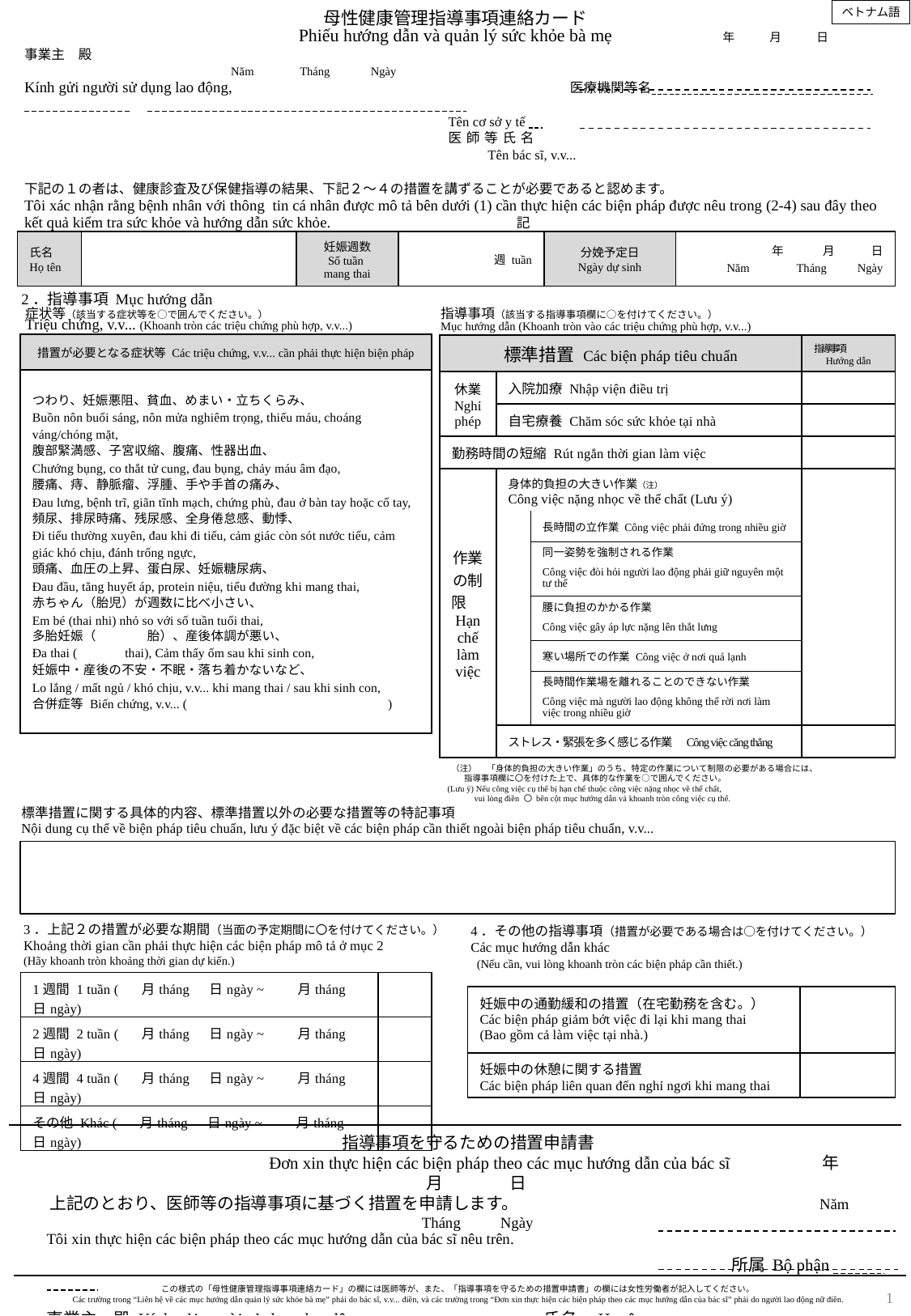

母性健康管理指導事項連絡カード
　　　　　　　　　　　　          Phiếu hướng dẫn và quản lý sức khỏe bà mẹ　　　　　　年　　　月　　　日
事業主　殿　　　　　　　　　　　　　　　　　　　　　　　　　　　　　　　　　　　　　　　　　　　　　　　　　　　　　　　　　　　　　　　　　　　　　　　　　Năm　  　　Tháng　　　Ngày
Kính gửi người sử dụng lao động,　　　　　　　　　　　　　　　　　　　　　　医療機関等名
　　　　　Tên cơ sở y tế
　　　　　　　　　 医師等氏名
　　　　　　　　　　Tên bác sĩ, v.v...

下記の１の者は、健康診査及び保健指導の結果、下記２～４の措置を講ずることが必要であると認めます。
Tôi xác nhận rằng bệnh nhân với thông  tin cá nhân được mô tả bên dưới (1) cần thực hiện các biện pháp được nêu trong (2-4) sau đây theo kết quả kiểm tra sức khỏe và hướng dẫn sức khỏe.　　　　　　　　　　　　記
Nội dung
1．氏名　等 Họ tên, v.v...
ベトナム語
| 氏名 Họ tên |  | 妊娠週数 Số tuần mang thai | 週 tuần | 分娩予定日 Ngày dự sinh | 年 　 　月　 　 日 Năm 　 　Tháng　 Ngày |
| --- | --- | --- | --- | --- | --- |
2．指導事項 Mục hướng dẫn
症状等（該当する症状等を○で囲んでください。）
Triệu chứng, v.v... (Khoanh tròn các triệu chứng phù hợp, v.v...)
指導事項（該当する指導事項欄に○を付けてください。）
Mục hướng dẫn (Khoanh tròn vào các triệu chứng phù hợp, v.v...)
| 措置が必要となる症状等 Các triệu chứng, v.v... cần phải thực hiện biện pháp |
| --- |
| つわり、妊娠悪阻、貧血、めまい・立ちくらみ、 Buồn nôn buổi sáng, nôn mửa nghiêm trọng, thiếu máu, choáng váng/chóng mặt, 腹部緊満感、子宮収縮、腹痛、性器出血、 Chướng bụng, co thắt tử cung, đau bụng, chảy máu âm đạo, 腰痛、痔、静脈瘤、浮腫、手や手首の痛み、 Đau lưng, bệnh trĩ, giãn tĩnh mạch, chứng phù, đau ở bàn tay hoặc cổ tay, 頻尿、排尿時痛、残尿感、全身倦怠感、動悸、 Đi tiểu thường xuyên, đau khi đi tiểu, cảm giác còn sót nước tiểu, cảm giác khó chịu, đánh trống ngực, 頭痛、血圧の上昇、蛋白尿、妊娠糖尿病、 Đau đầu, tăng huyết áp, protein niệu, tiểu đường khi mang thai, 赤ちゃん（胎児）が週数に比べ小さい、 Em bé (thai nhi) nhỏ so với số tuần tuổi thai, 多胎妊娠（　　　　胎）、産後体調が悪い、 Đa thai (　　　 thai), Cảm thấy ốm sau khi sinh con, 妊娠中・産後の不安・不眠・落ち着かないなど、 Lo lắng / mất ngủ / khó chịu, v.v... khi mang thai / sau khi sinh con, 合併症等 Biến chứng, v.v... (　　　　　　　　　　　　　　 　) |
| 標準措置 Các biện pháp tiêu chuẩn |  |  | 指導事項 Hướng dẫn |
| --- | --- | --- | --- |
| 休業 Nghỉ phép | 入院加療 Nhập viện điều trị |  |  |
|  | 自宅療養 Chăm sóc sức khỏe tại nhà |  |  |
| 勤務時間の短縮 Rút ngắn thời gian làm việc |  |  |  |
| 作業の制限　Hạn chế làm việc | 身体的負担の大きい作業（注） Công việc nặng nhọc về thể chất (Lưu ý) |  |  |
|  |  | 長時間の立作業 Công việc phải đứng trong nhiều giờ |  |
|  |  | 同一姿勢を強制される作業 Công việc đòi hỏi người lao động phải giữ nguyên một tư thế |  |
|  |  | 腰に負担のかかる作業 Công việc gây áp lực nặng lên thắt lưng |  |
|  |  | 寒い場所での作業 Công việc ở nơi quá lạnh |  |
|  |  | 長時間作業場を離れることのできない作業 Công việc mà người lao động không thể rời nơi làm việc trong nhiều giờ |  |
|  | ストレス・緊張を多く感じる作業　Công việc căng thẳng |  |  |
 （注）　 「身体的負担の大きい作業」のうち、特定の作業について制限の必要がある場合には、
        指導事項欄に〇を付けた上で、具体的な作業を○で囲んでください。
(Lưu ý) Nếu công việc cụ thể bị hạn chế thuộc công việc nặng nhọc về thể chất,
            vui lòng điền 〇 bên cột mục hướng dẫn và khoanh tròn công việc cụ thể.
標準措置に関する具体的内容、標準措置以外の必要な措置等の特記事項
Nội dung cụ thể về biện pháp tiêu chuẩn, lưu ý đặc biệt về các biện pháp cần thiết ngoài biện pháp tiêu chuẩn, v.v...

3．上記２の措置が必要な期間（当面の予定期間に〇を付けてください。）
Khoảng thời gian cần phải thực hiện các biện pháp mô tả ở mục 2
(Hãy khoanh tròn khoảng thời gian dự kiến.)
4．その他の指導事項（措置が必要である場合は○を付けてください。）
Các mục hướng dẫn khác
  (Nếu cần, vui lòng khoanh tròn các biện pháp cần thiết.)
| 1週間 1 tuần ( 　 月tháng　 日ngày ~ 　　月tháng　 日ngày) |  |
| --- | --- |
| 2週間 2 tuần ( 　 月tháng　 日ngày ~ 　　月tháng　 日ngày) |  |
| 4週間 4 tuần ( 　 月tháng　 日ngày ~ 　　月tháng　 日ngày) |  |
| その他 Khác ( 　 月tháng　 日ngày ~ 　　月tháng　 日ngày) |  |
| 妊娠中の通勤緩和の措置（在宅勤務を含む。）　 Các biện pháp giảm bớt việc đi lại khi mang thai (Bao gồm cả làm việc tại nhà.) |  |
| --- | --- |
| 妊娠中の休憩に関する措置 Các biện pháp liên quan đến nghỉ ngơi khi mang thai |  |
指導事項を守るための措置申請書
　　　　　　　　　　　　　Đơn xin thực hiện các biện pháp theo các mục hướng dẫn của bác sĩ 　　　　　年　　　　月　　　　日
上記のとおり、医師等の指導事項に基づく措置を申請します。　　　　　　　　　　　　　　　　　　　　　　Năm    　  　Tháng　     Ngày
Tôi xin thực hiện các biện pháp theo các mục hướng dẫn của bác sĩ nêu trên.
　　　　　　　　　　　　　　　　　　　　　　　　　　　　　　　　　　　　　            　所属 Bộ phận
事業主　殿 Kính gửi người sử dụng lao động, 　 　　　                         氏名　Họ tên
1
この様式の「母性健康管理指導事項連絡カード」の欄には医師等が、また、「指導事項を守るための措置申請書」の欄には女性労働者が記入してください。
Các trường trong “Liên hệ về các mục hướng dẫn quản lý sức khỏe bà mẹ” phải do bác sĩ, v.v... điền, và các trường trong “Đơn xin thực hiện các biện pháp theo các mục hướng dẫn của bác sĩ” phải do người lao động nữ điền.